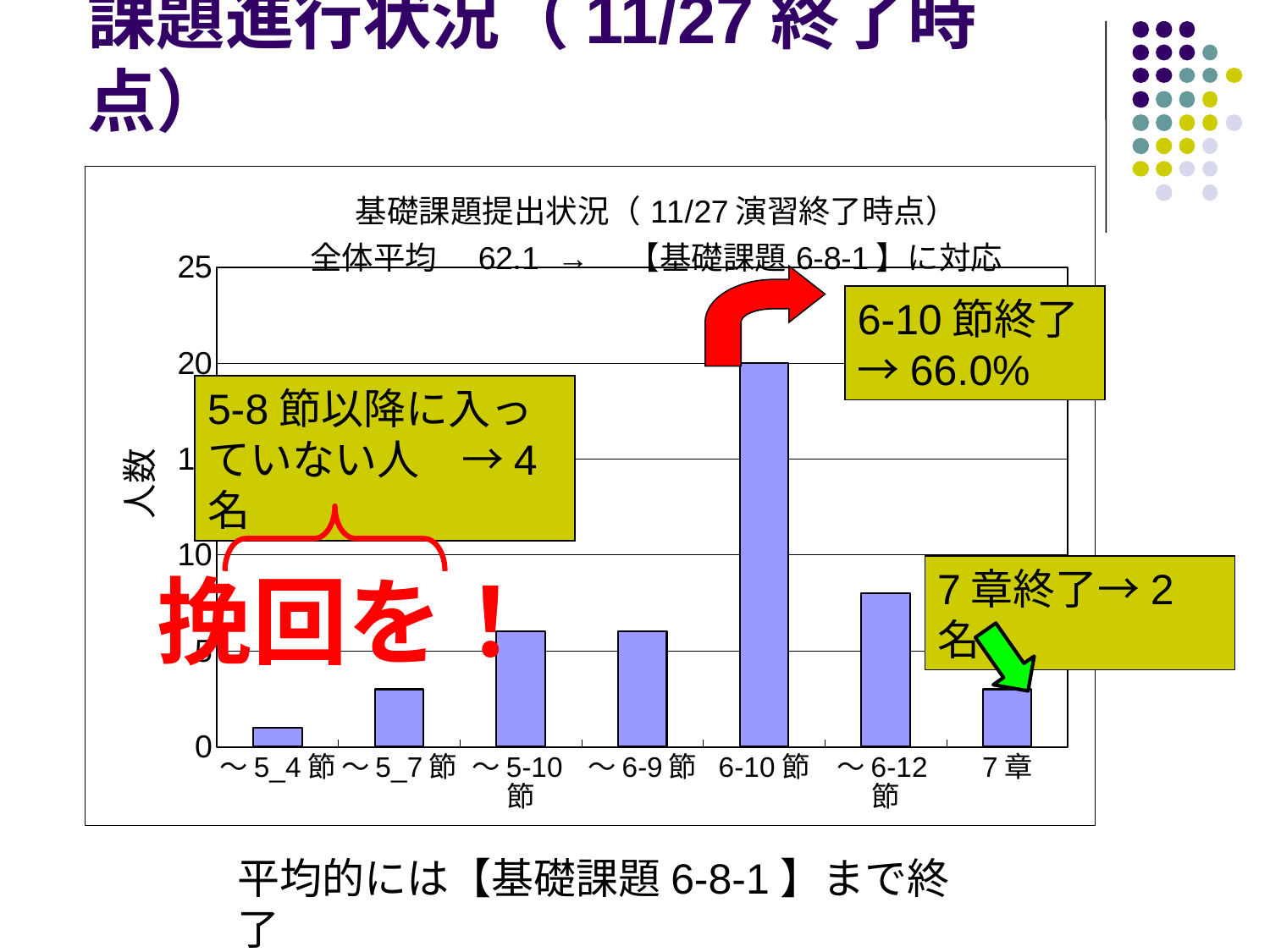

# 課題進行状況（11/27終了時点）

### Chart: 基礎課題提出状況（11/27演習終了時点）
全体平均　62.1  →　【基礎課題6-8-1】に対応

| Category |  |
|---|---|
| ～5_4節 | 1.0 |
| ～5_7節 | 3.0 |
| ～5-10節 | 6.0 |
| ～6-9節 | 6.0 |
| 6-10節 | 20.0 |
| ～6-12節 | 8.0 |
| 7章 | 3.0 |
6-10節終了→66.0%
5-8節以降に入っていない人　→4名

挽回を！
7章終了→2名

平均的には【基礎課題6-8-1】まで終了